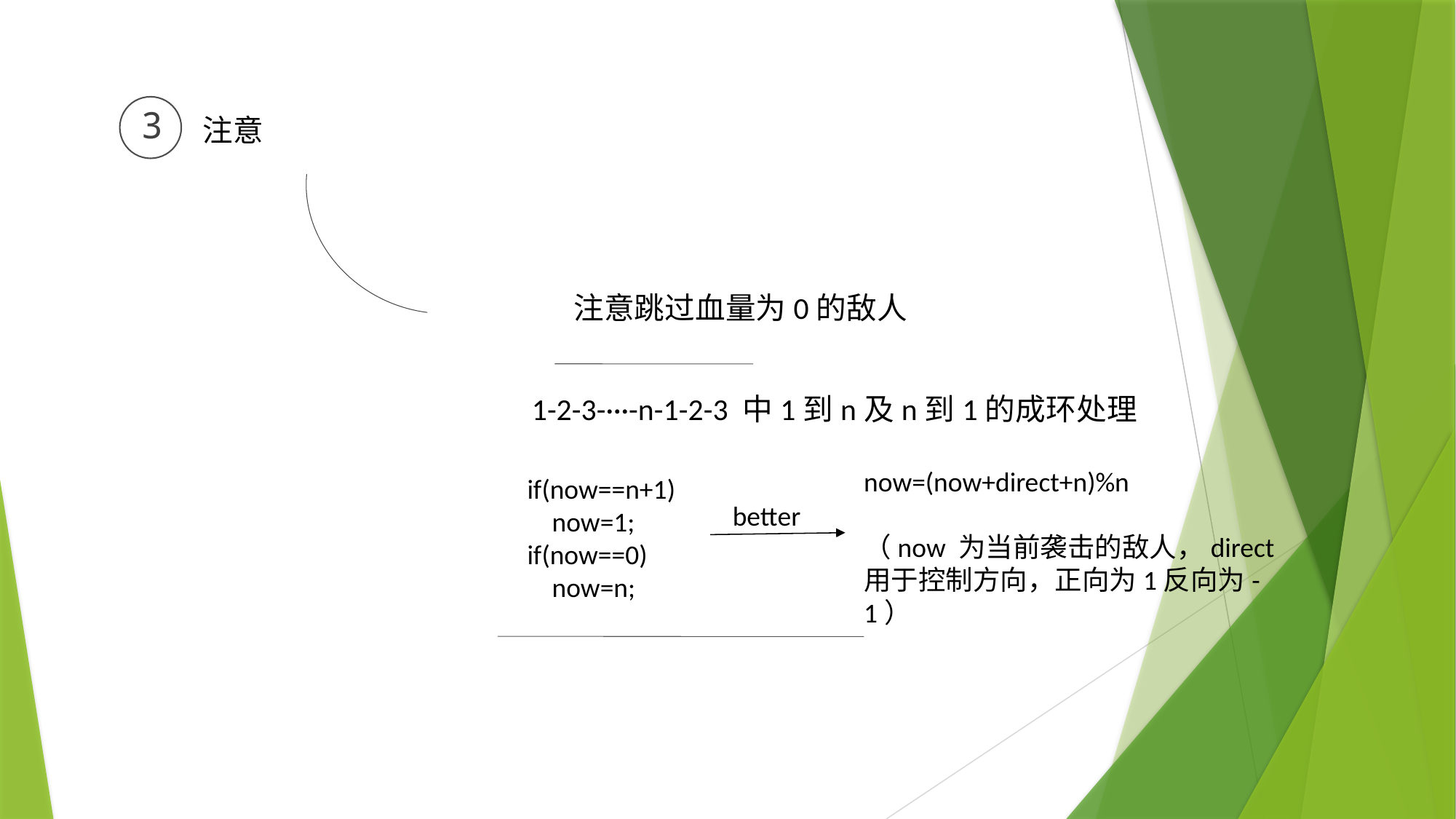

3
注意
注意跳过血量为0的敌人

1-2-3-···-n-1-2-3 中1到n及n到1的成环处理
now=(now+direct+n)%n

（now 为当前袭击的敌人，direct用于控制方向，正向为1反向为-1）

if(now==n+1)
    now=1;
if(now==0)
    now=n;
better